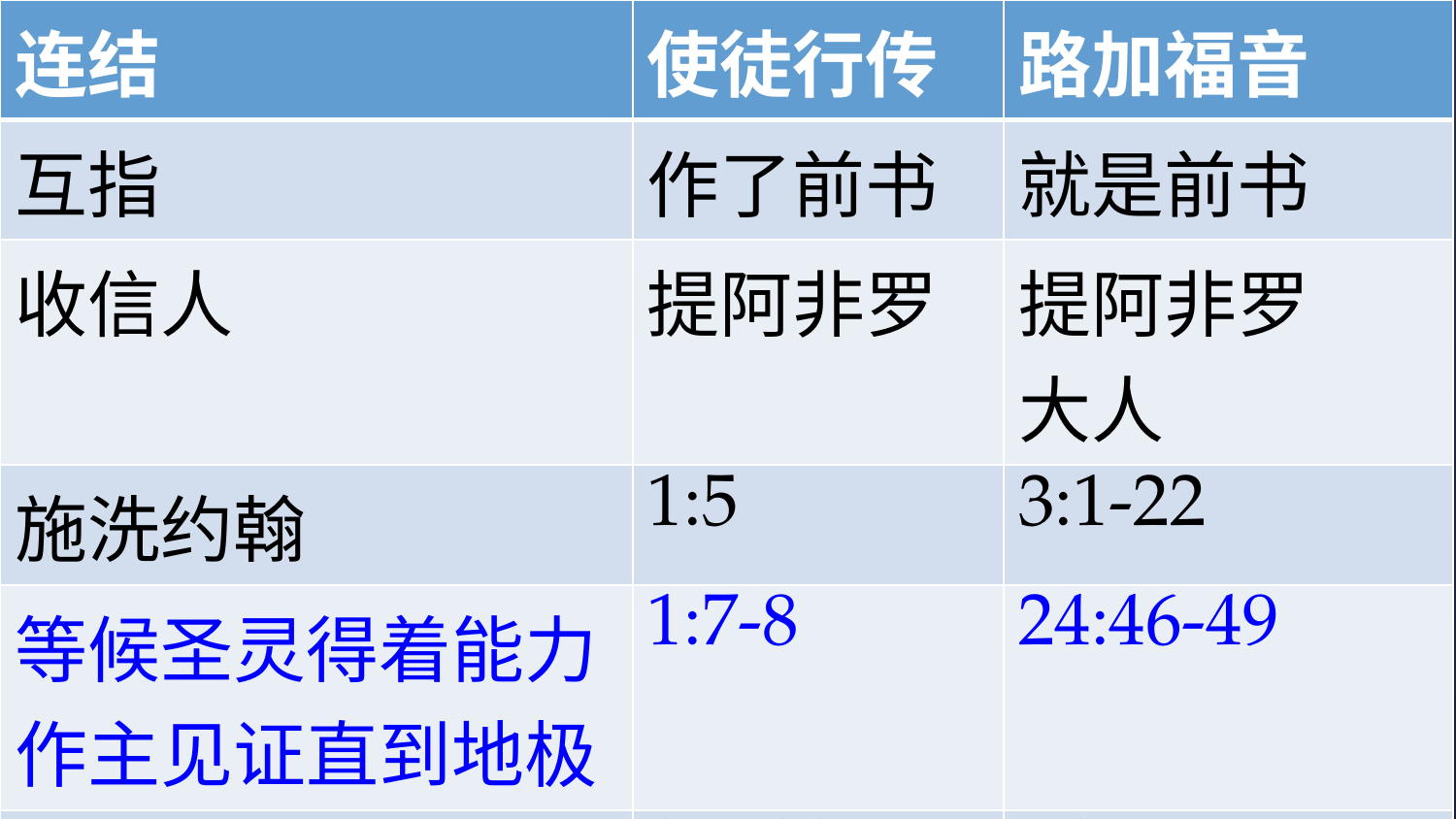

| 连结 | 使徒行传 | 路加福音 |
| --- | --- | --- |
| 互指 | 作了前书 | 就是前书 |
| 收信人 | 提阿非罗 | 提阿非罗 大人 |
| 施洗约翰 | 1:5 | 3:1-22 |
| 等候圣灵得着能力 作主见证直到地极 | 1:7-8 | 24:46-49 |
| 耶稣升天 | 1:9-11 | 24:50-53 |